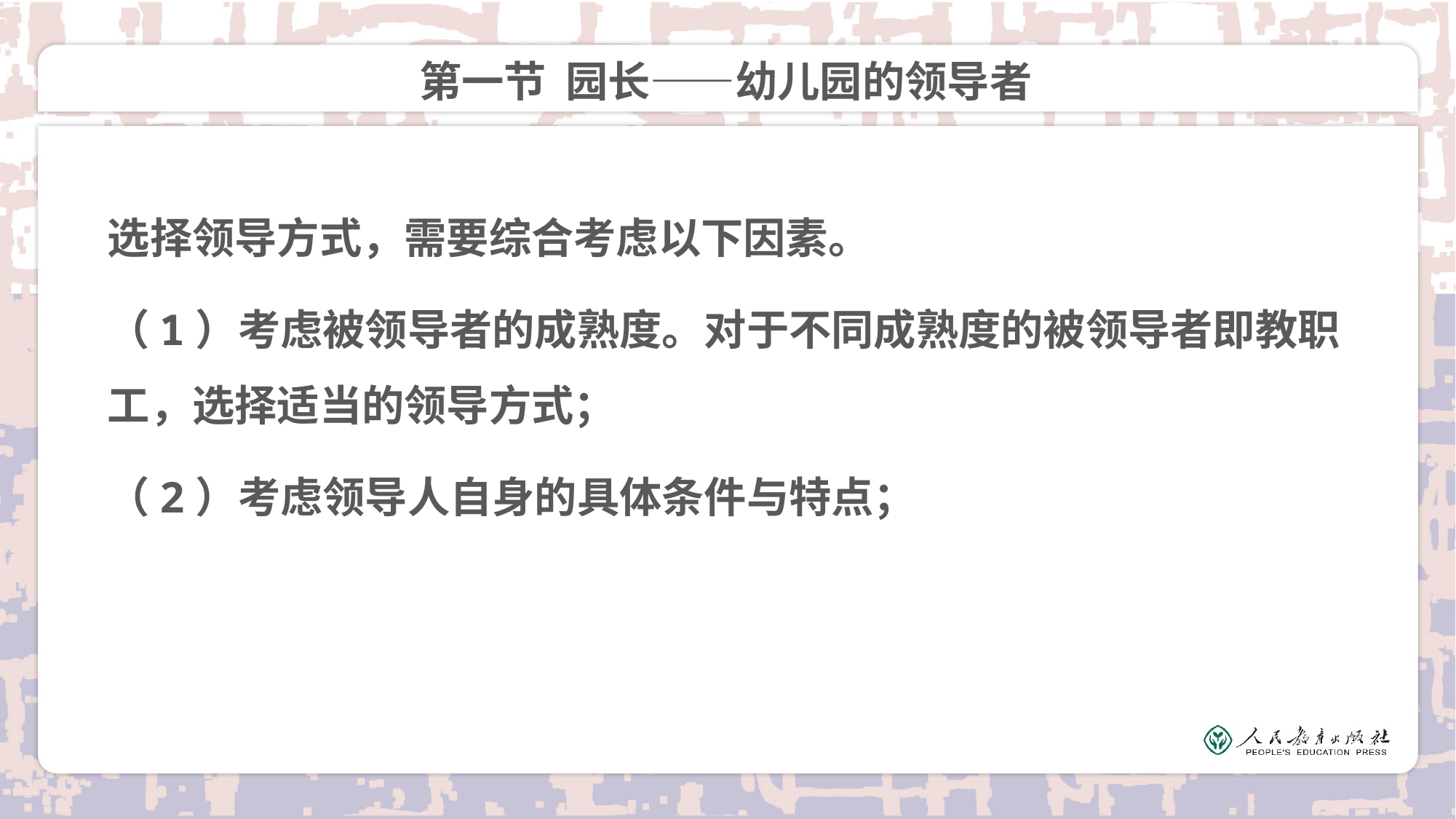

# 第一节  园长——幼儿园的领导者
选择领导方式，需要综合考虑以下因素。
（1）考虑被领导者的成熟度。对于不同成熟度的被领导者即教职工，选择适当的领导方式；
（2）考虑领导人自身的具体条件与特点；